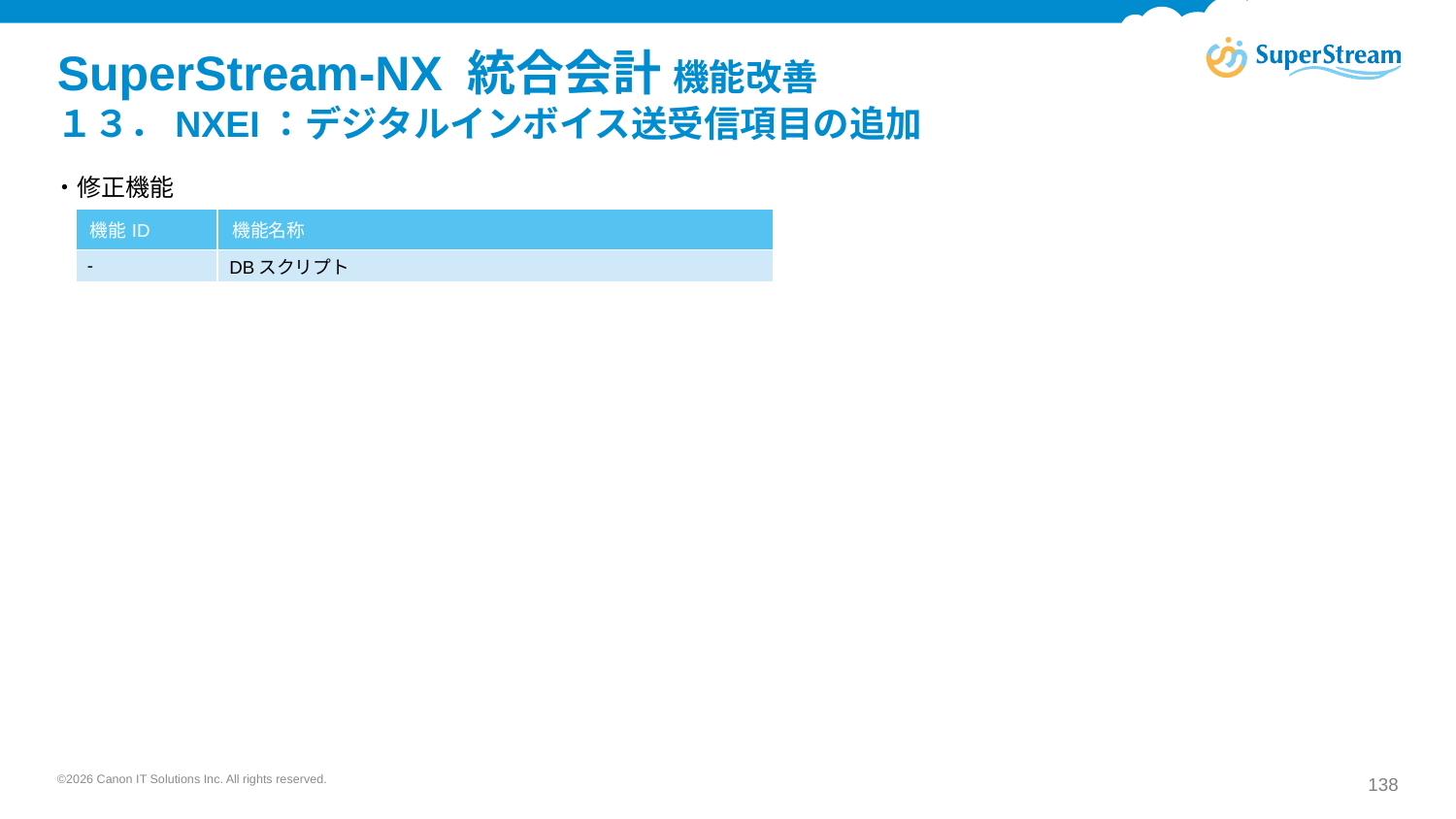

# SuperStream-NX 統合会計 機能改善 １３．NXEI：デジタルインボイス送受信項目の追加
・修正機能
| 機能ID | 機能名称 |
| --- | --- |
| - | DBスクリプト |
©2026 Canon IT Solutions Inc. All rights reserved.
138